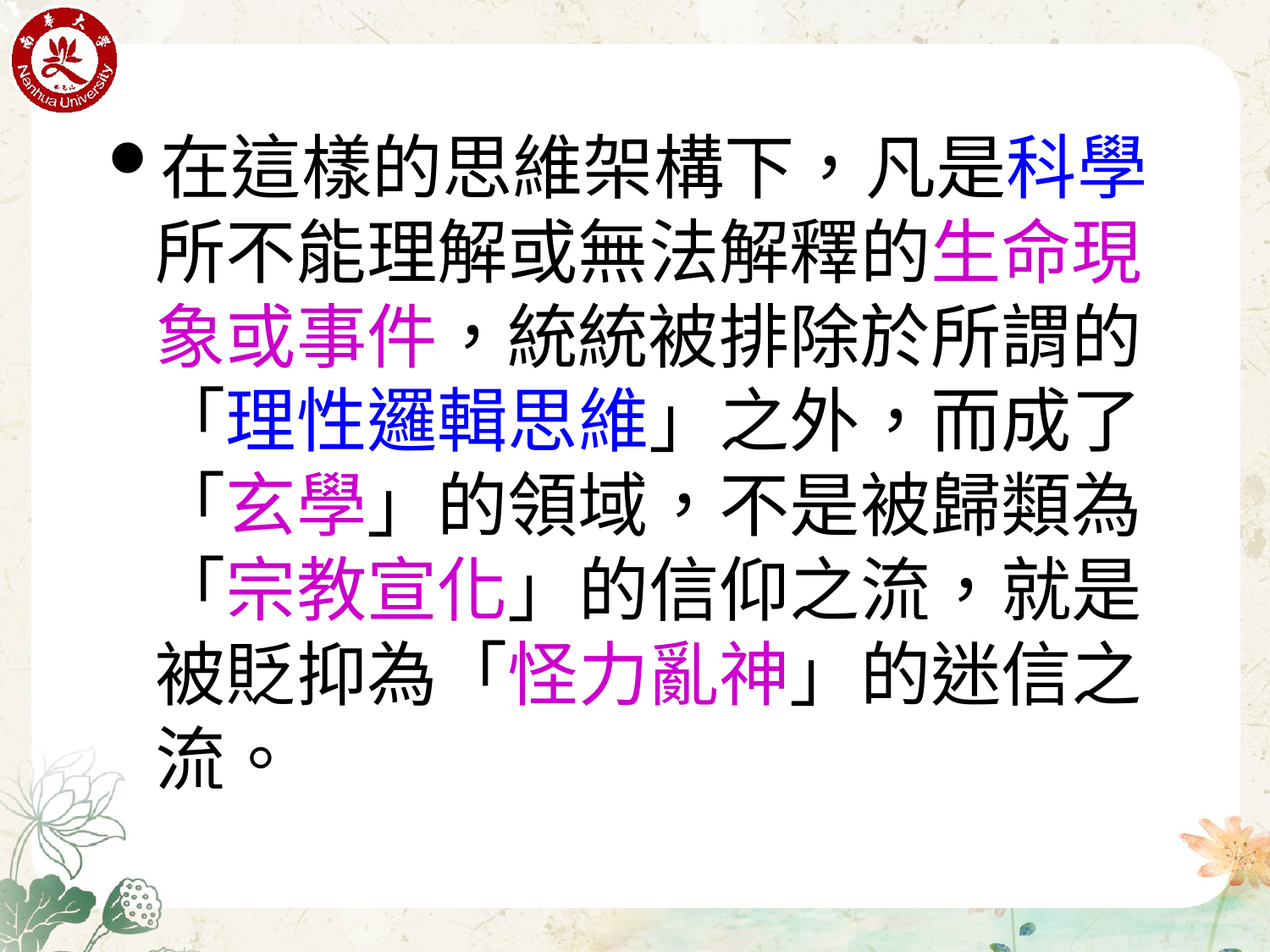

在這樣的思維架構下，凡是科學所不能理解或無法解釋的生命現象或事件，統統被排除於所謂的「理性邏輯思維」之外，而成了「玄學」的領域，不是被歸類為「宗教宣化」的信仰之流，就是被貶抑為「怪力亂神」的迷信之流。